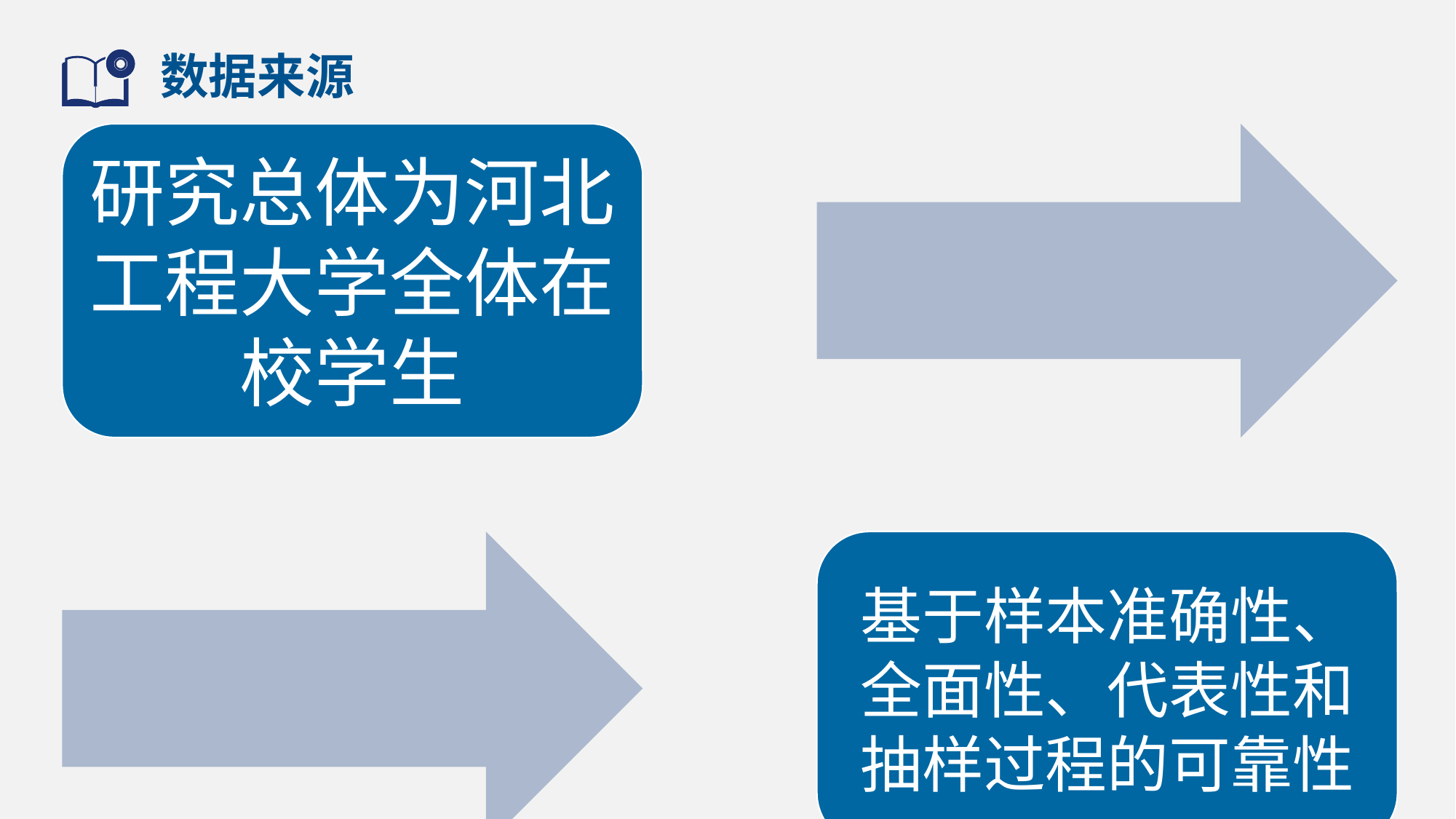

# 数据来源

研究总体为河北工程大学全体在校学生
基于样本准确性、全面性、代表性和抽样过程的可靠性